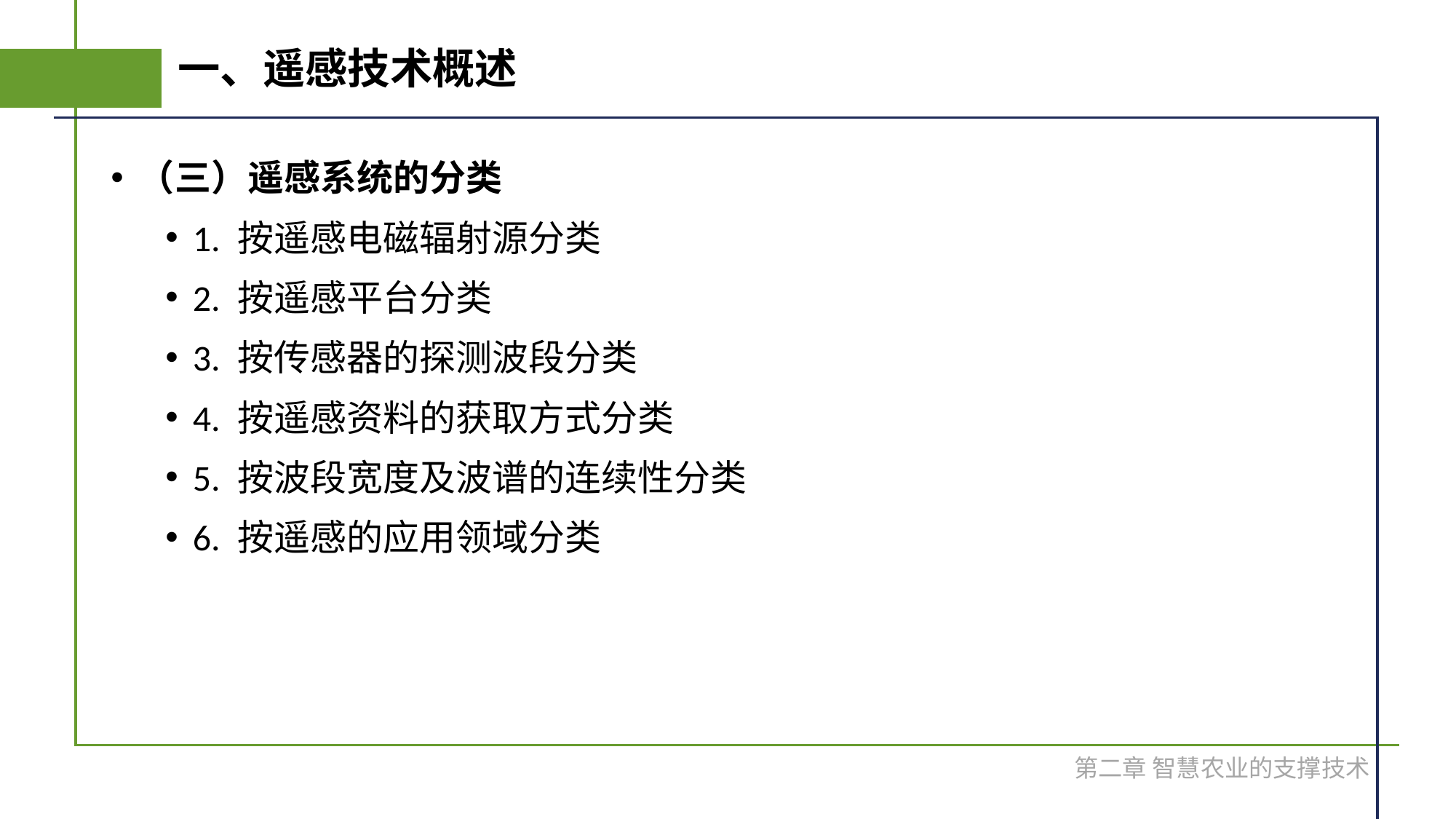

# 一、遥感技术概述
（三）遥感系统的分类
1. 按遥感电磁辐射源分类
2. 按遥感平台分类
3. 按传感器的探测波段分类
4. 按遥感资料的获取方式分类
5. 按波段宽度及波谱的连续性分类
6. 按遥感的应用领域分类
第二章 智慧农业的支撑技术